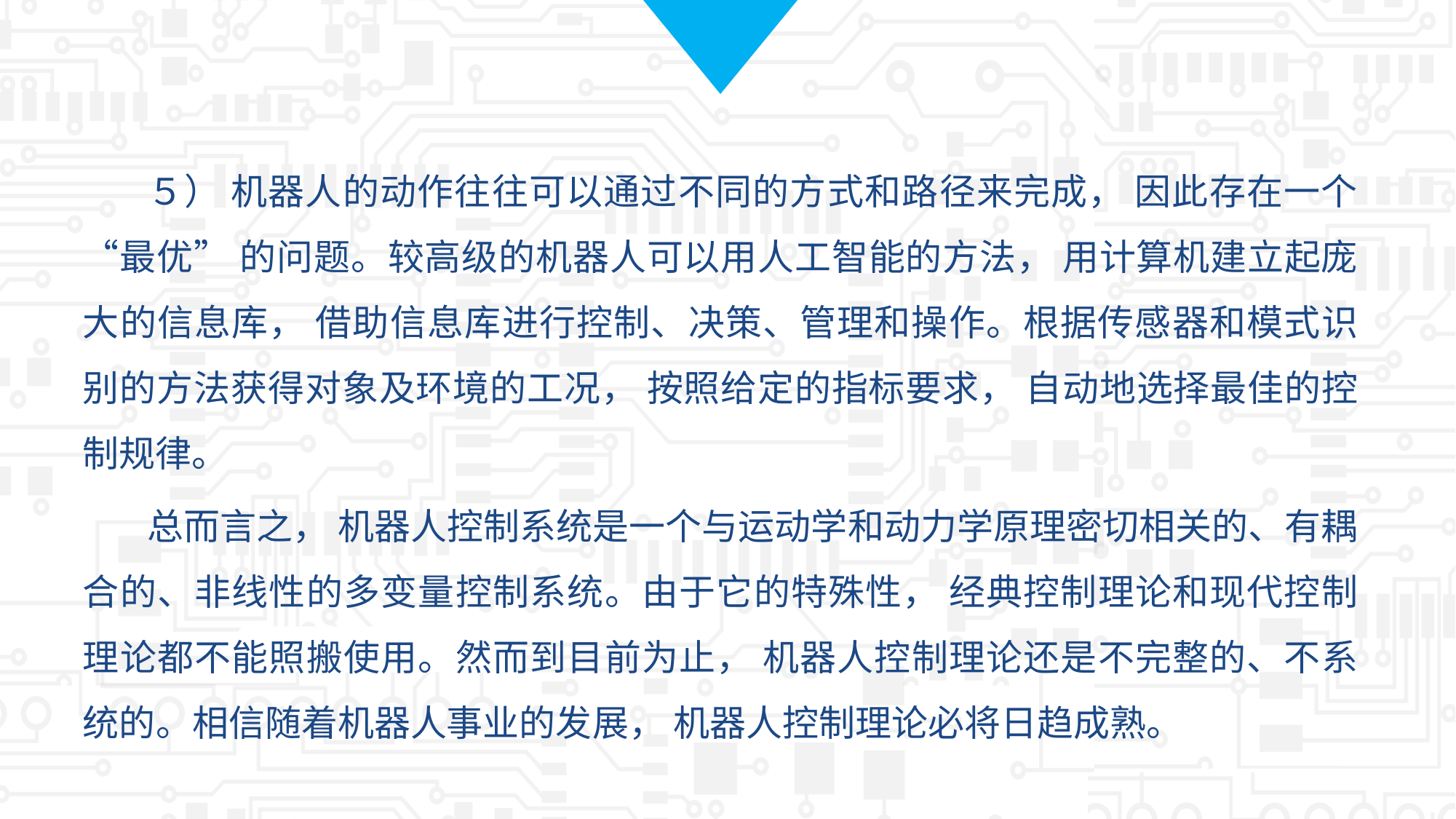

５） 机器人的动作往往可以通过不同的方式和路径来完成， 因此存在一个“最优” 的问题。较高级的机器人可以用人工智能的方法， 用计算机建立起庞大的信息库， 借助信息库进行控制、决策、管理和操作。根据传感器和模式识别的方法获得对象及环境的工况， 按照给定的指标要求， 自动地选择最佳的控制规律。
总而言之， 机器人控制系统是一个与运动学和动力学原理密切相关的、有耦合的、非线性的多变量控制系统。由于它的特殊性， 经典控制理论和现代控制理论都不能照搬使用。然而到目前为止， 机器人控制理论还是不完整的、不系统的。相信随着机器人事业的发展， 机器人控制理论必将日趋成熟。